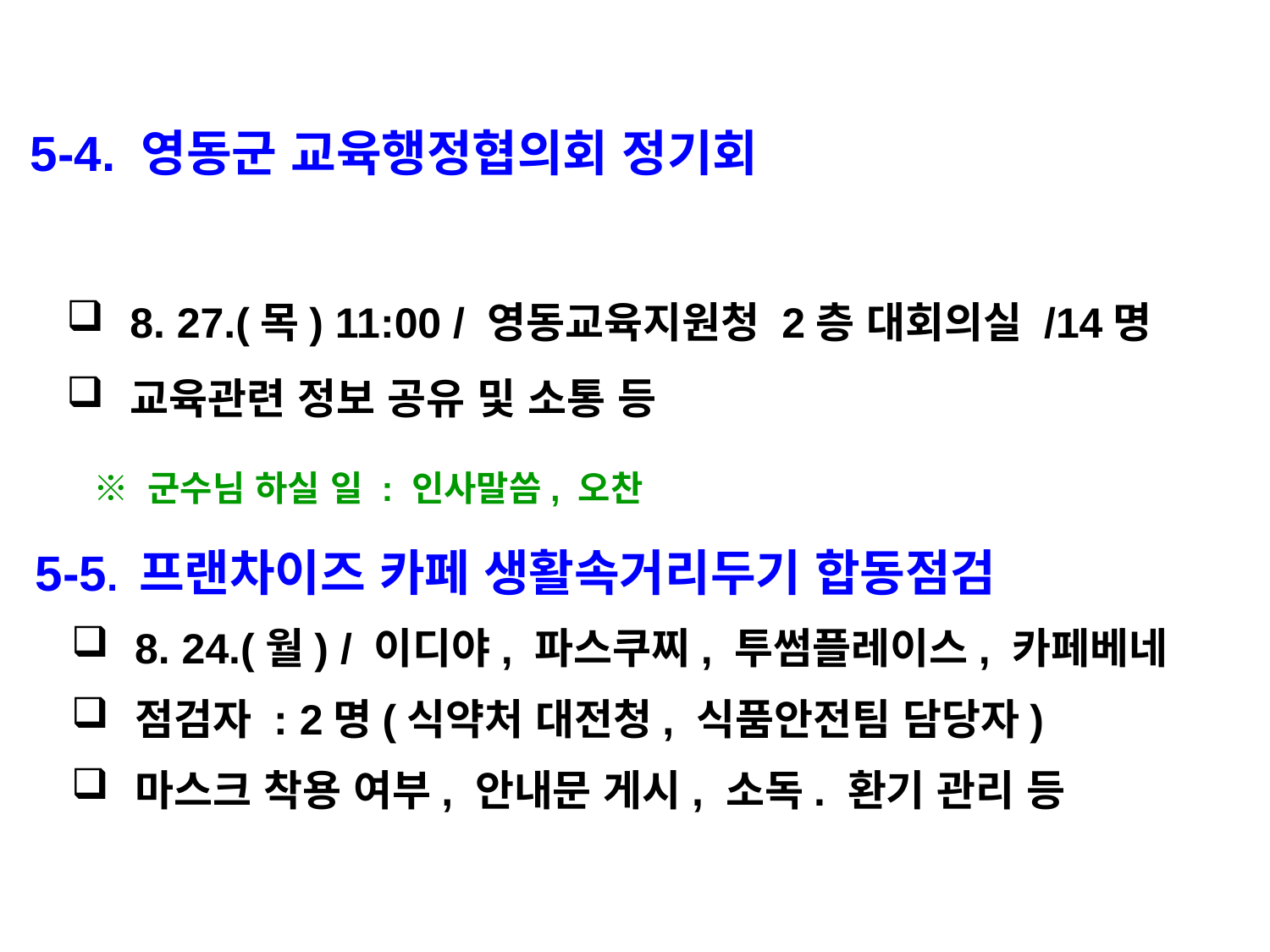

5-4. 영동군 교육행정협의회 정기회
8. 27.(목) 11:00 / 영동교육지원청 2층 대회의실 /14명
교육관련 정보 공유 및 소통 등
  ※ 군수님 하실 일 : 인사말씀, 오찬
  5-5. 프랜차이즈 카페 생활속거리두기 합동점검
8. 24.(월) / 이디야, 파스쿠찌, 투썸플레이스, 카페베네
점검자 : 2명(식약처 대전청, 식품안전팀 담당자)
마스크 착용 여부, 안내문 게시, 소독. 환기 관리 등